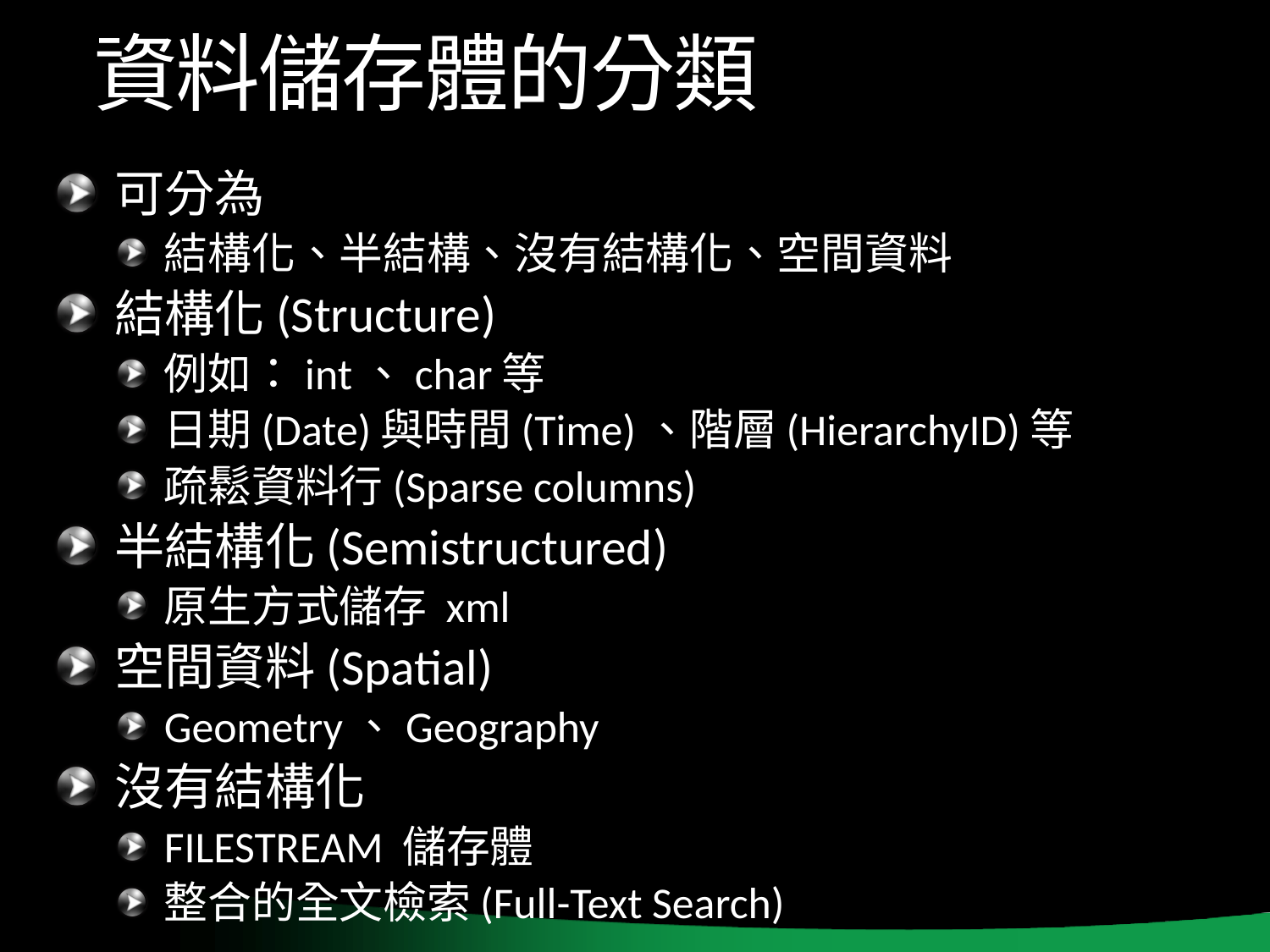

# 資料儲存體的分類
可分為
結構化、半結構、沒有結構化、空間資料
結構化(Structure)
例如：int、char等
日期(Date)與時間(Time)、階層(HierarchyID)等
疏鬆資料行(Sparse columns)
半結構化(Semistructured)
原生方式儲存 xml
空間資料(Spatial)
Geometry、Geography
沒有結構化
FILESTREAM 儲存體
整合的全文檢索(Full-Text Search)